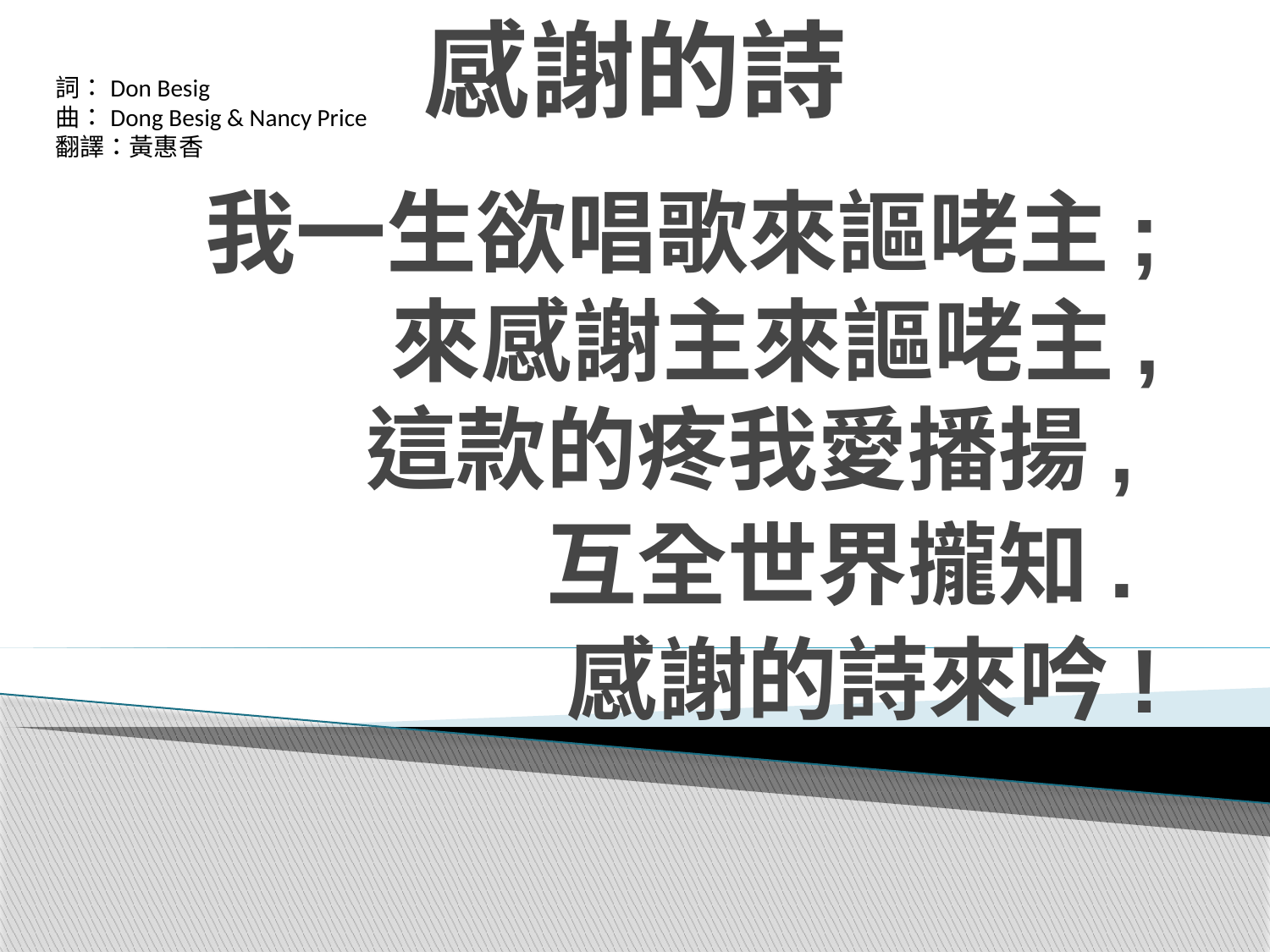

# 感謝的詩
詞：Don Besig
曲：Dong Besig & Nancy Price
翻譯：黃惠香
我一生欲唱歌來謳咾主; 來感謝主來謳咾主,
這款的疼我愛播揚,
互全世界攏知.
感謝的詩來吟!